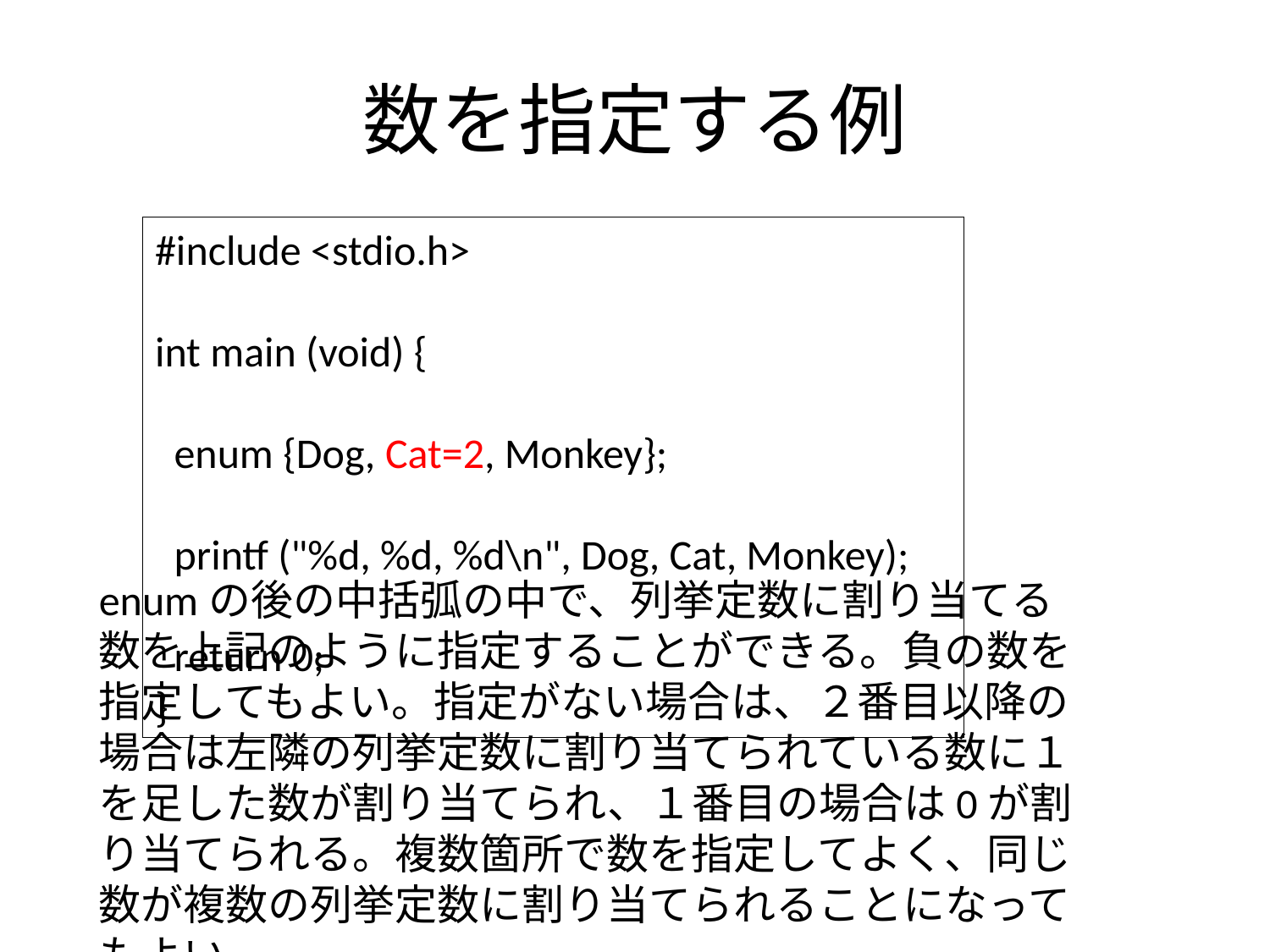

# 数を指定する例
#include <stdio.h>
int main (void) {
  enum {Dog, Cat=2, Monkey};
  printf ("%d, %d, %d\n", Dog, Cat, Monkey);
  return 0;
}
enumの後の中括弧の中で、列挙定数に割り当てる数を上記のように指定することができる。負の数を指定してもよい。指定がない場合は、２番目以降の場合は左隣の列挙定数に割り当てられている数に１を足した数が割り当てられ、１番目の場合は0が割り当てられる。複数箇所で数を指定してよく、同じ数が複数の列挙定数に割り当てられることになってもよい。